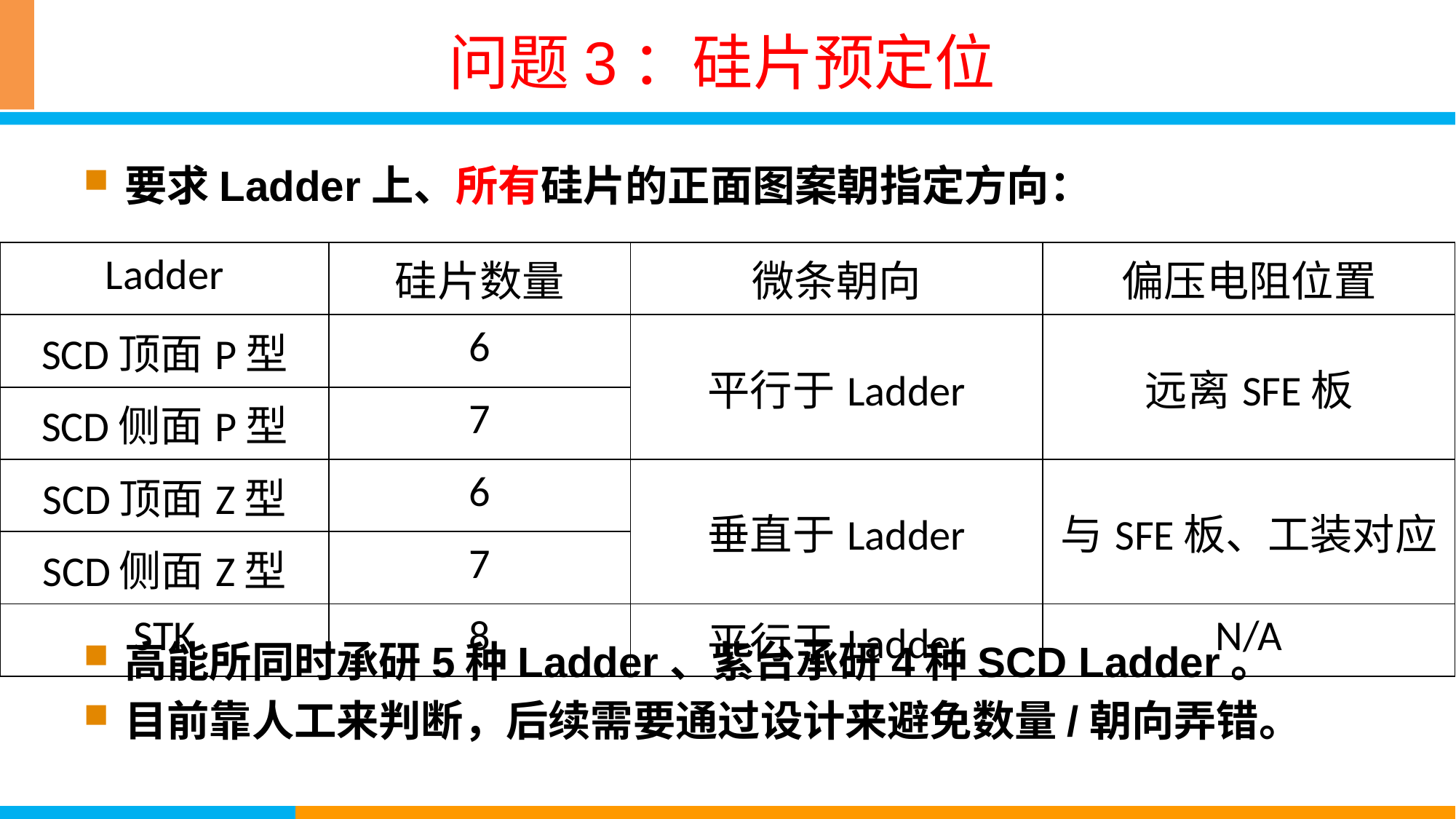

# 问题3：硅片预定位
要求Ladder上、所有硅片的正面图案朝指定方向：

高能所同时承研5种Ladder、紫台承研4种SCD Ladder。
目前靠人工来判断，后续需要通过设计来避免数量/朝向弄错。
| Ladder | 硅片数量 | 微条朝向 | 偏压电阻位置 |
| --- | --- | --- | --- |
| SCD顶面P型 | 6 | 平行于Ladder | 远离SFE板 |
| SCD侧面P型 | 7 |  |  |
| SCD顶面Z型 | 6 | 垂直于Ladder | 与SFE板、工装对应 |
| SCD侧面Z型 | 7 |  |  |
| STK | 8 | 平行于Ladder | N/A |